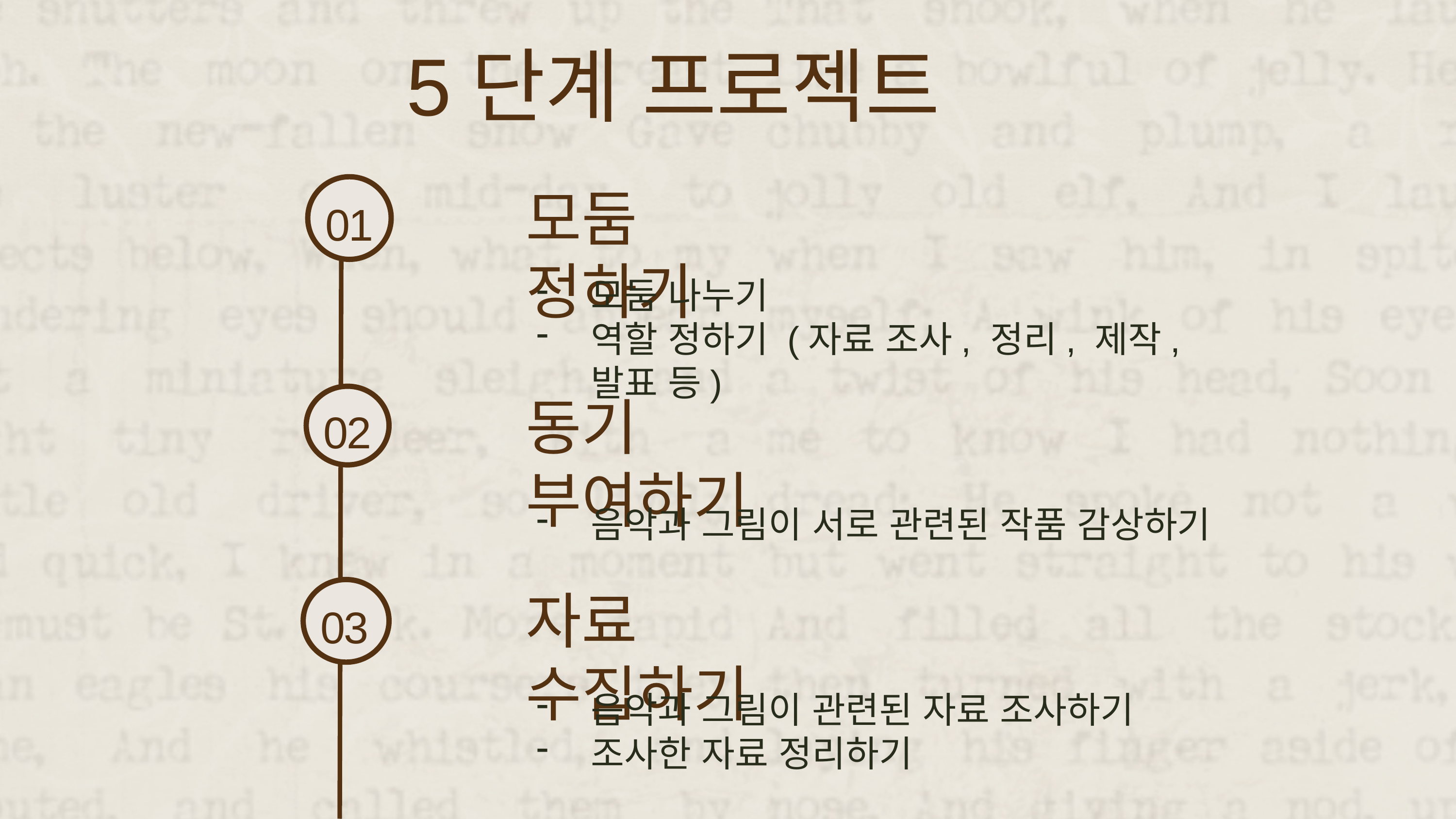

5단계 프로젝트

모둠 정하기
01

모둠 나누기
역할 정하기 (자료 조사, 정리, 제작, 발표 등)
동기 부여하기

02
음악과 그림이 서로 관련된 작품 감상하기
자료 수집하기

03
음악과 그림이 관련된 자료 조사하기
조사한 자료 정리하기